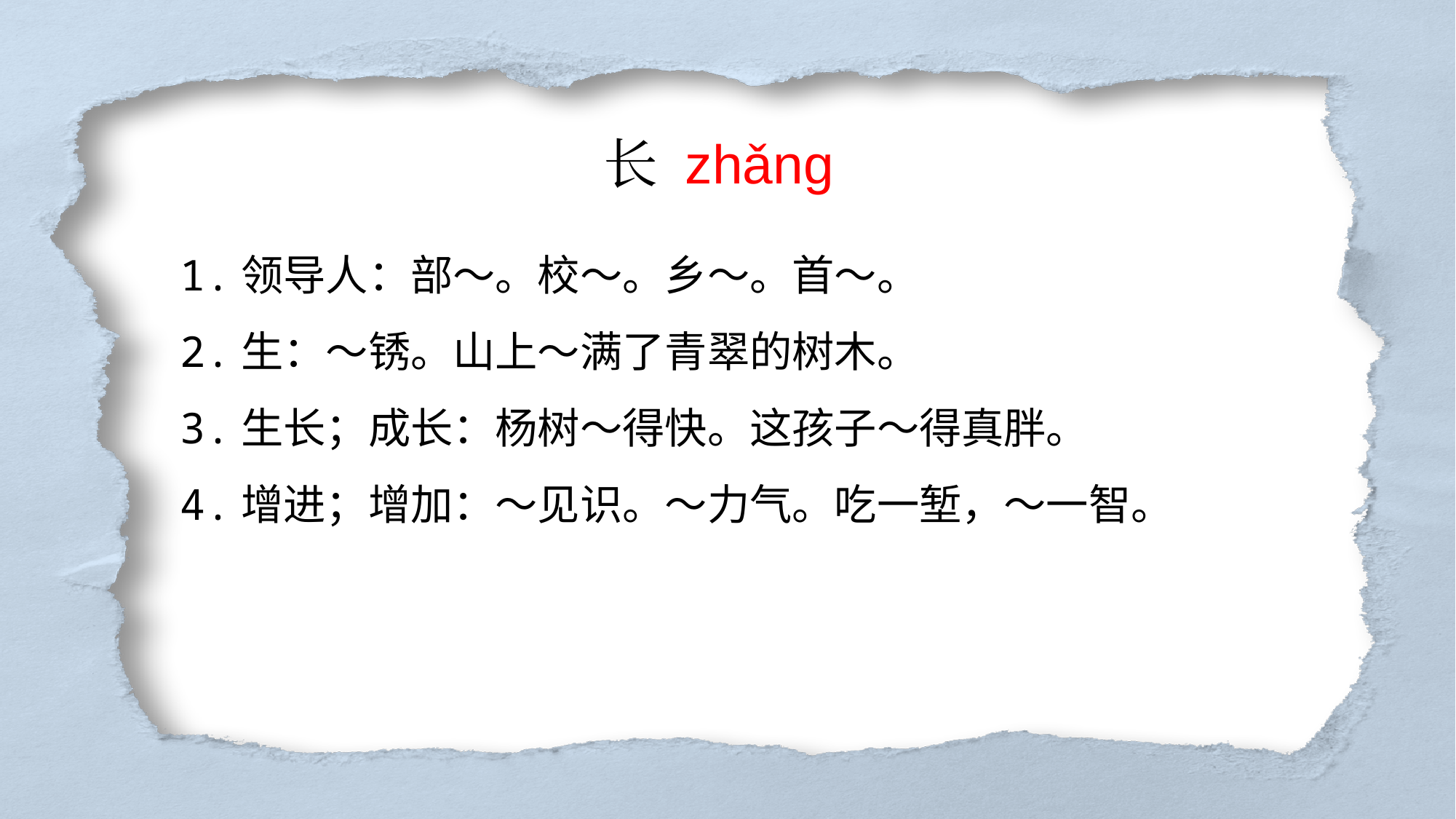

长 zhǎng

1.领导人：部～。校～。乡～。首～。
2.生：～锈。山上～满了青翠的树木。
3.生长；成长：杨树～得快。这孩子～得真胖。
4.增进；增加：～见识。～力气。吃一堑，～一智。